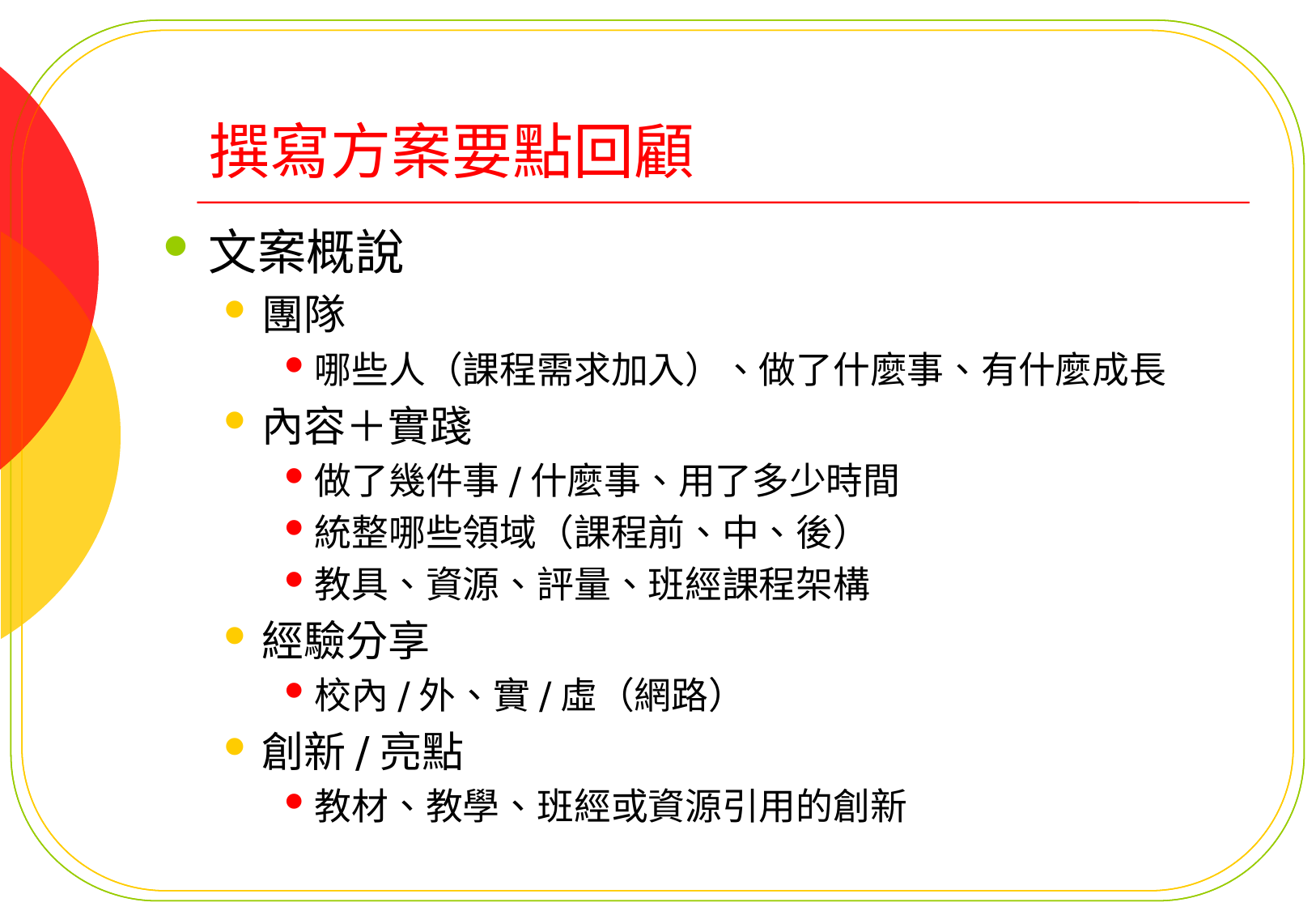

# 撰寫方案要點回顧
文案概說
團隊
哪些人（課程需求加入）、做了什麼事、有什麼成長
內容＋實踐
做了幾件事/什麼事、用了多少時間
統整哪些領域（課程前、中、後）
教具、資源、評量、班經課程架構
經驗分享
校內/外、實/虛（網路）
創新/亮點
教材、教學、班經或資源引用的創新